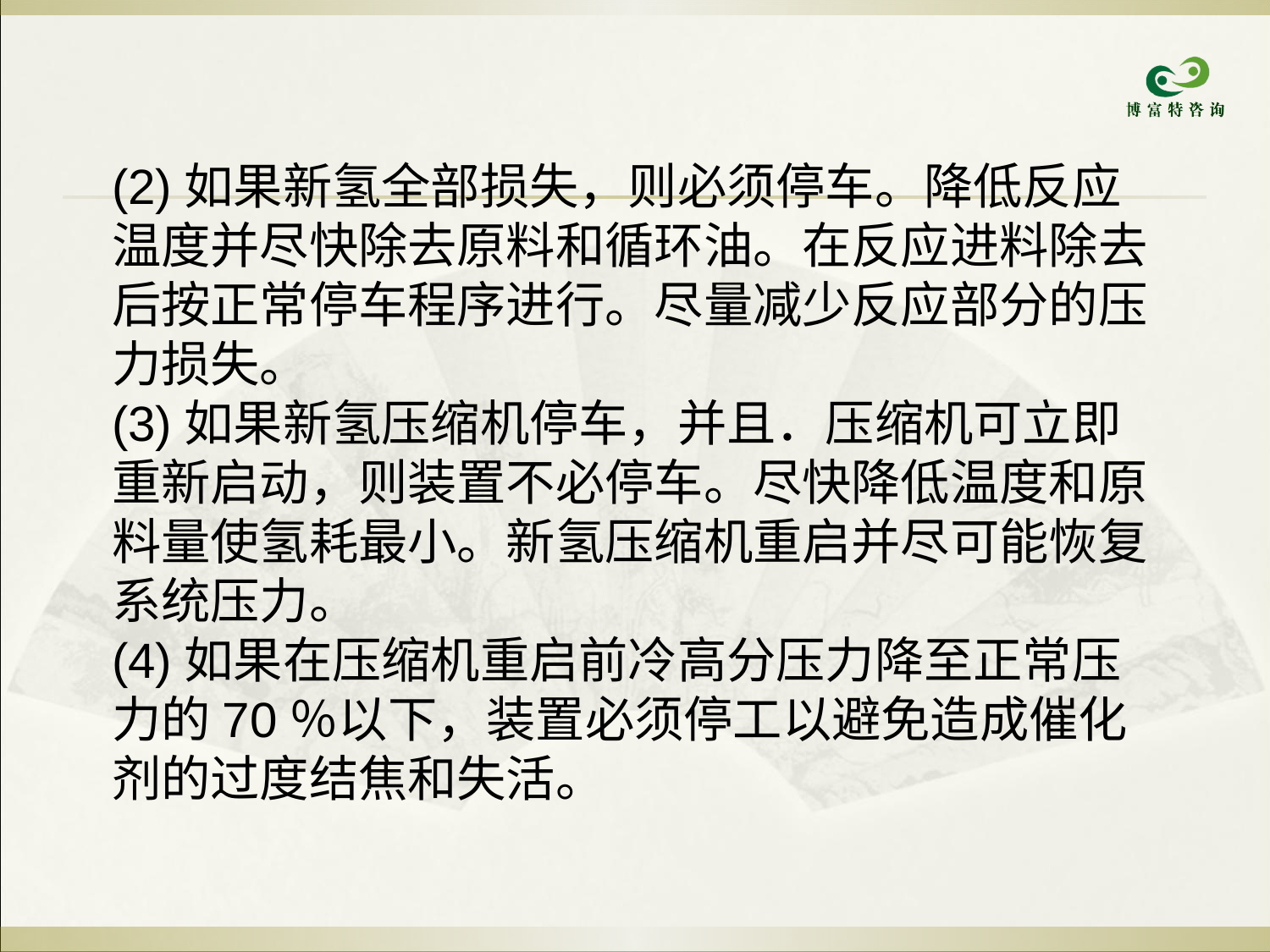

(2)如果新氢全部损失，则必须停车。降低反应温度并尽快除去原料和循环油。在反应进料除去后按正常停车程序进行。尽量减少反应部分的压力损失。
(3)如果新氢压缩机停车，并且．压缩机可立即重新启动，则装置不必停车。尽快降低温度和原料量使氢耗最小。新氢压缩机重启并尽可能恢复系统压力。
(4)如果在压缩机重启前冷高分压力降至正常压力的70％以下，装置必须停工以避免造成催化剂的过度结焦和失活。